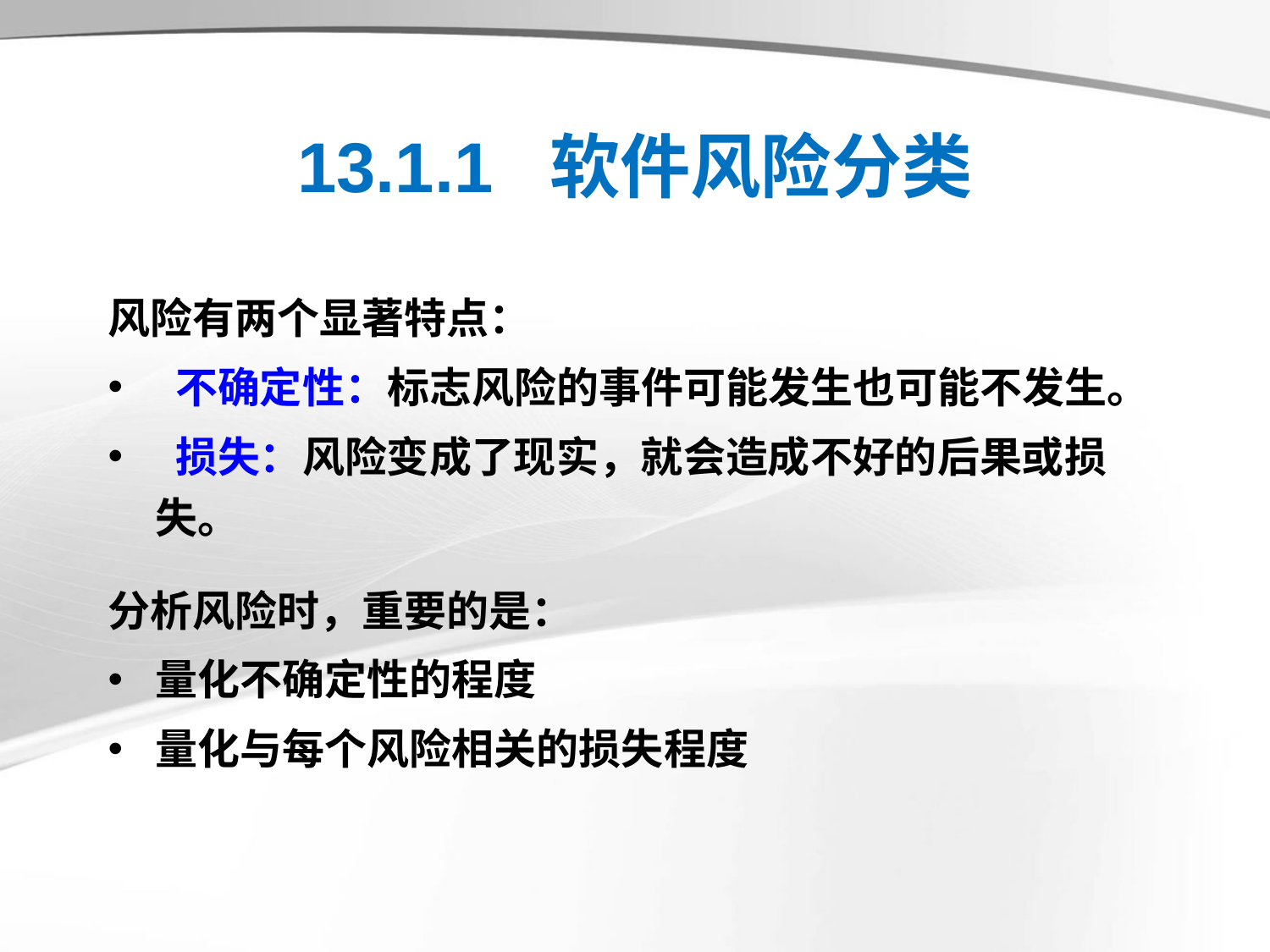

# 13.1.1  软件风险分类
风险有两个显著特点：
 不确定性：标志风险的事件可能发生也可能不发生。
 损失：风险变成了现实，就会造成不好的后果或损失。
分析风险时，重要的是：
量化不确定性的程度
量化与每个风险相关的损失程度